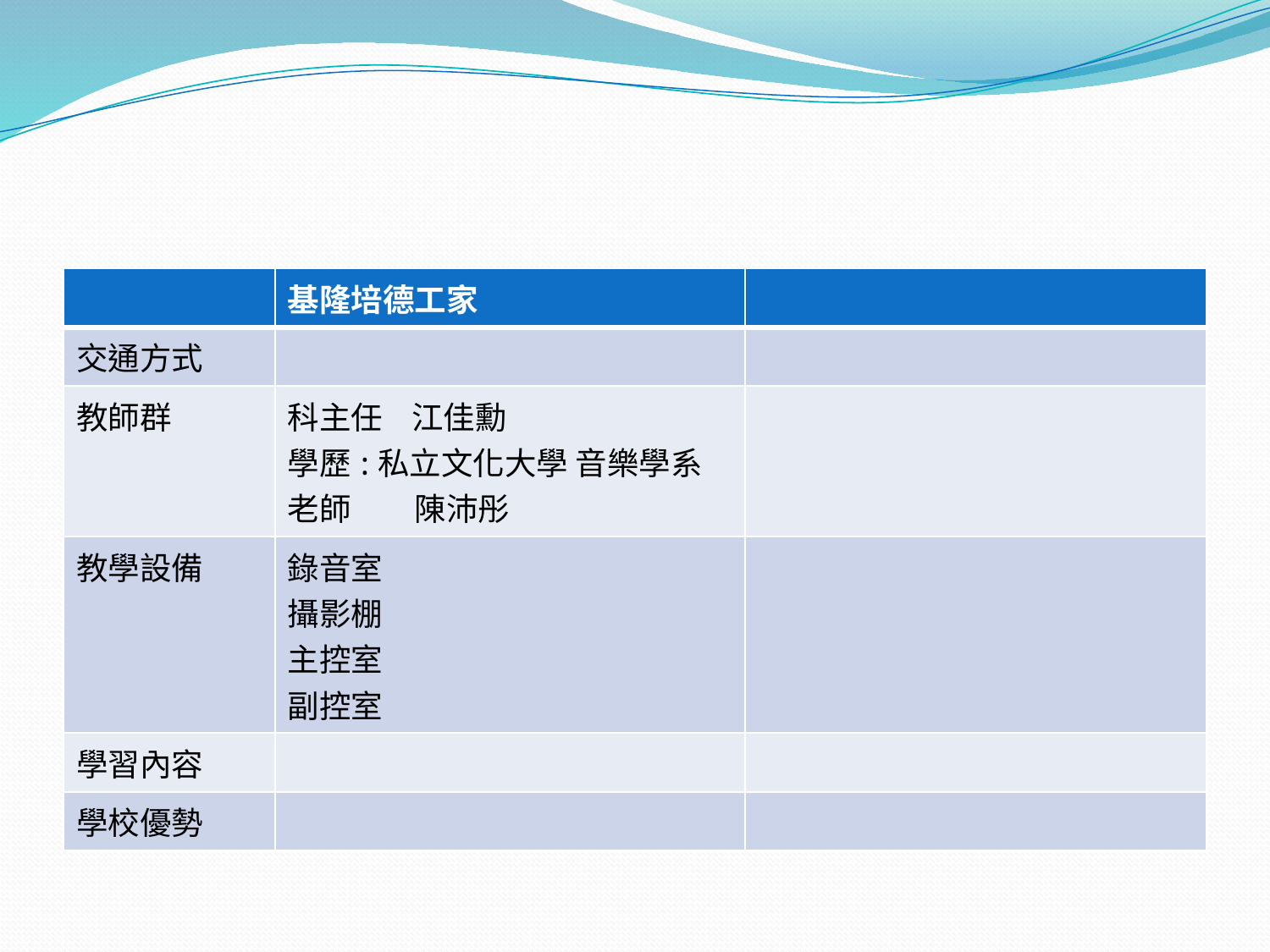

#
|  | 基隆培德工家 |  |
| --- | --- | --- |
| 交通方式 |  |  |
| 教師群 | 科主任    江佳勳 學歷:私立文化大學 音樂學系 老師　　陳沛彤 |  |
| 教學設備 | 錄音室 攝影棚 主控室 副控室 |  |
| 學習內容 |  |  |
| 學校優勢 |  |  |